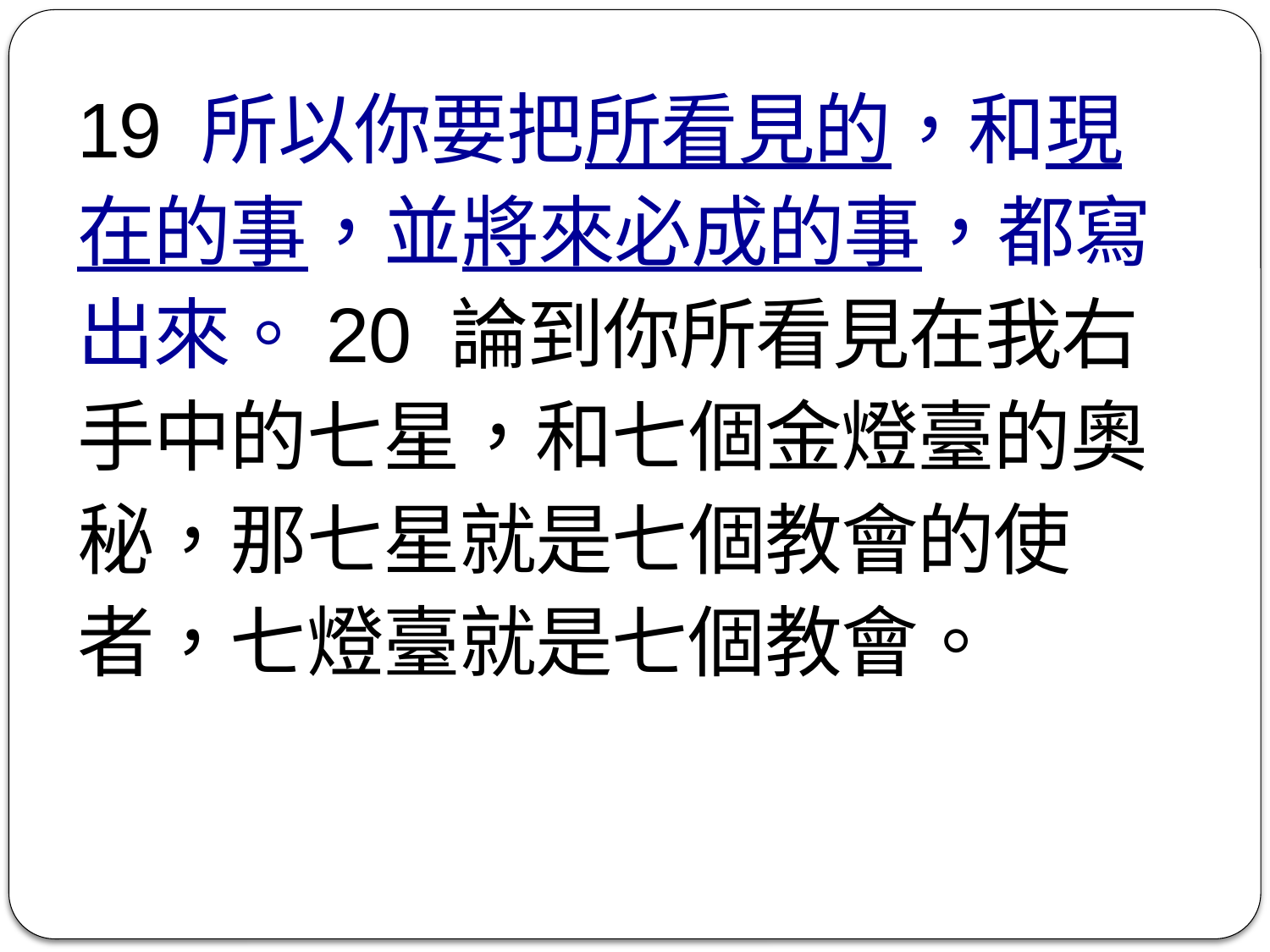

19 所以你要把所看見的，和現在的事，並將來必成的事，都寫出來。20 論到你所看見在我右手中的七星，和七個金燈臺的奧秘，那七星就是七個教會的使者，七燈臺就是七個教會。